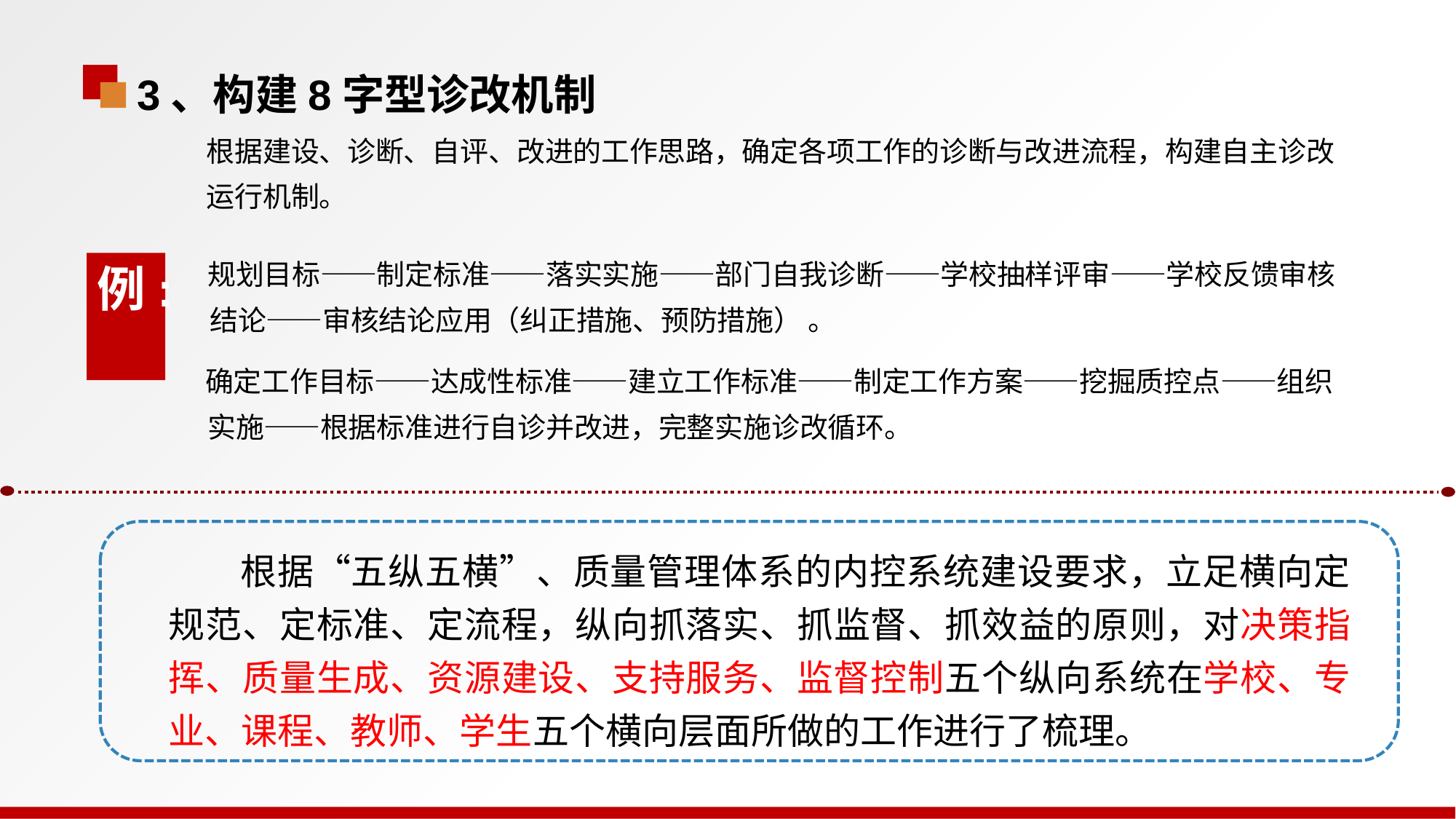

3、构建8字型诊改机制

根据建设、诊断、自评、改进的工作思路，确定各项工作的诊断与改进流程，构建自主诊改运行机制。
     规划目标——制定标准——落实实施——部门自我诊断——学校抽样评审——学校反馈审核结论——审核结论应用（纠正措施、预防措施） 。
例:
     确定工作目标——达成性标准——建立工作标准——制定工作方案——挖掘质控点——组织实施——根据标准进行自诊并改进，完整实施诊改循环。

       根据“五纵五横”、质量管理体系的内控系统建设要求，立足横向定规范、定标准、定流程，纵向抓落实、抓监督、抓效益的原则，对决策指挥、质量生成、资源建设、支持服务、监督控制五个纵向系统在学校、专业、课程、教师、学生五个横向层面所做的工作进行了梳理。